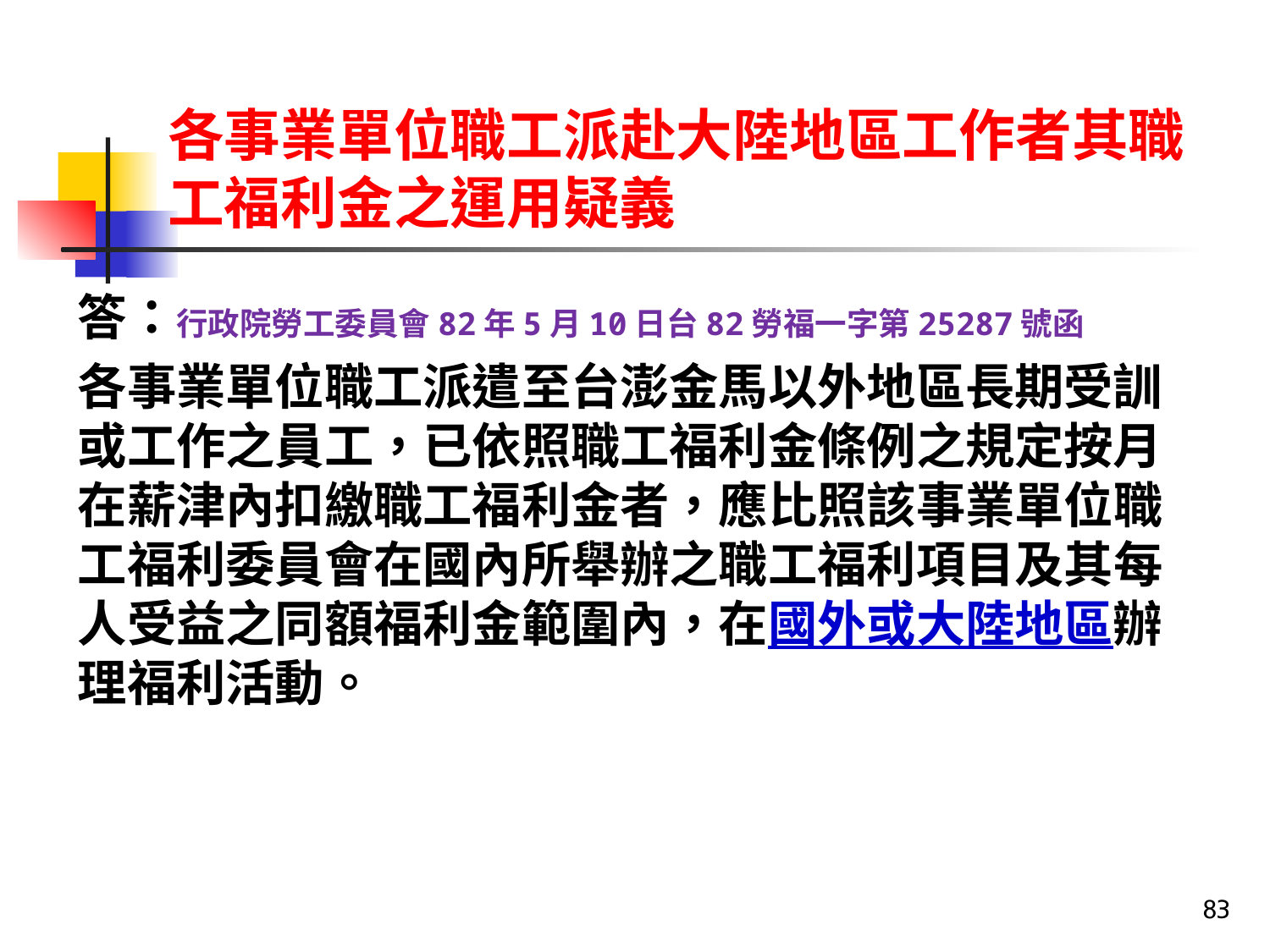

# 各事業單位職工派赴大陸地區工作者其職工福利金之運用疑義
答：行政院勞工委員會82年5月10日台82勞福一字第25287號函
各事業單位職工派遣至台澎金馬以外地區長期受訓或工作之員工，已依照職工福利金條例之規定按月在薪津內扣繳職工福利金者，應比照該事業單位職工福利委員會在國內所舉辦之職工福利項目及其每人受益之同額福利金範圍內，在國外或大陸地區辦理福利活動。

83